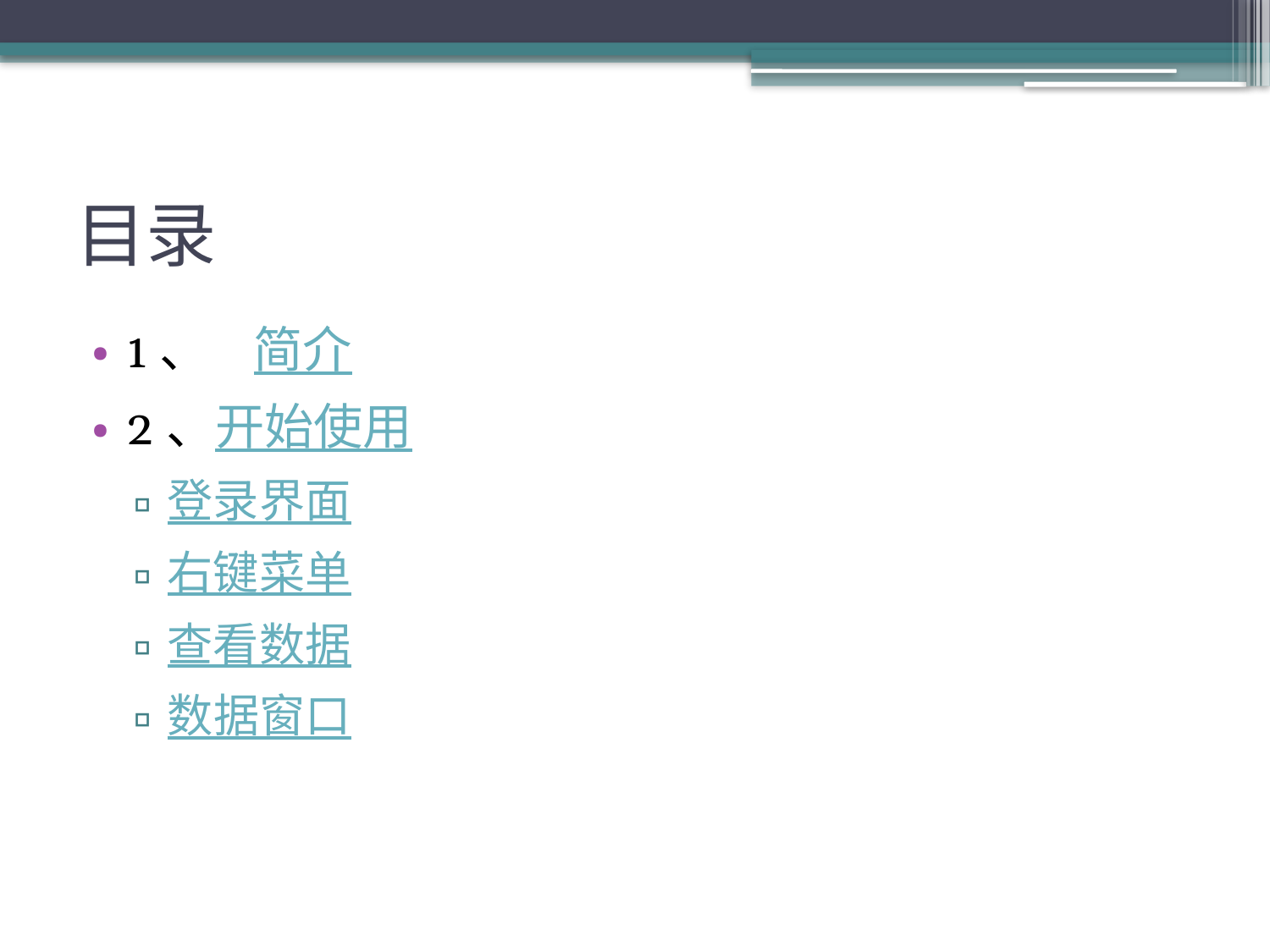

# 目录
1、	简介
2、开始使用
登录界面
右键菜单
查看数据
数据窗口